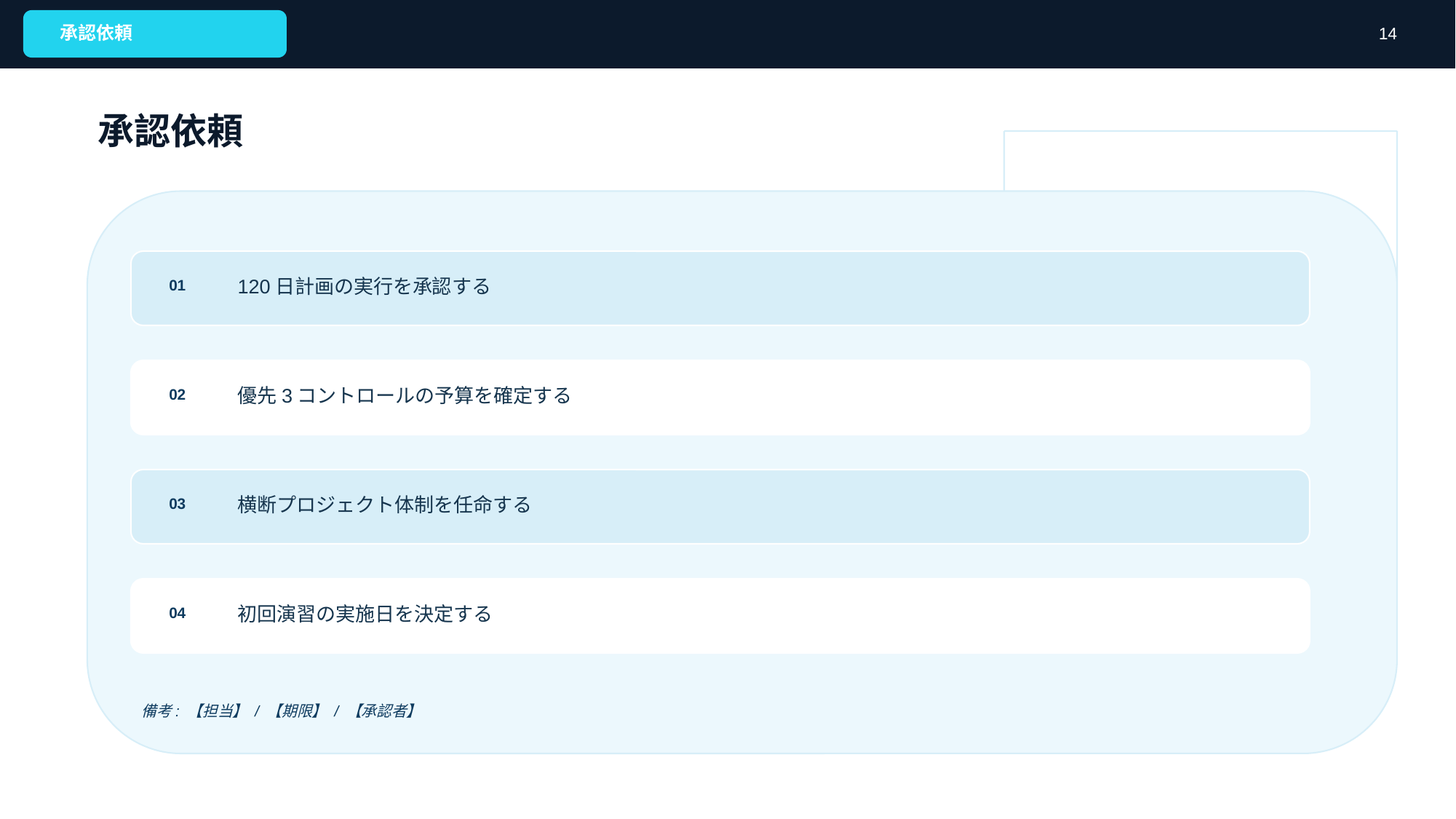

承認依頼
14
承認依頼

120日計画の実行を承認する
01

優先3コントロールの予算を確定する
02

横断プロジェクト体制を任命する
03

初回演習の実施日を決定する
04
備考: 【担当】 / 【期限】 / 【承認者】